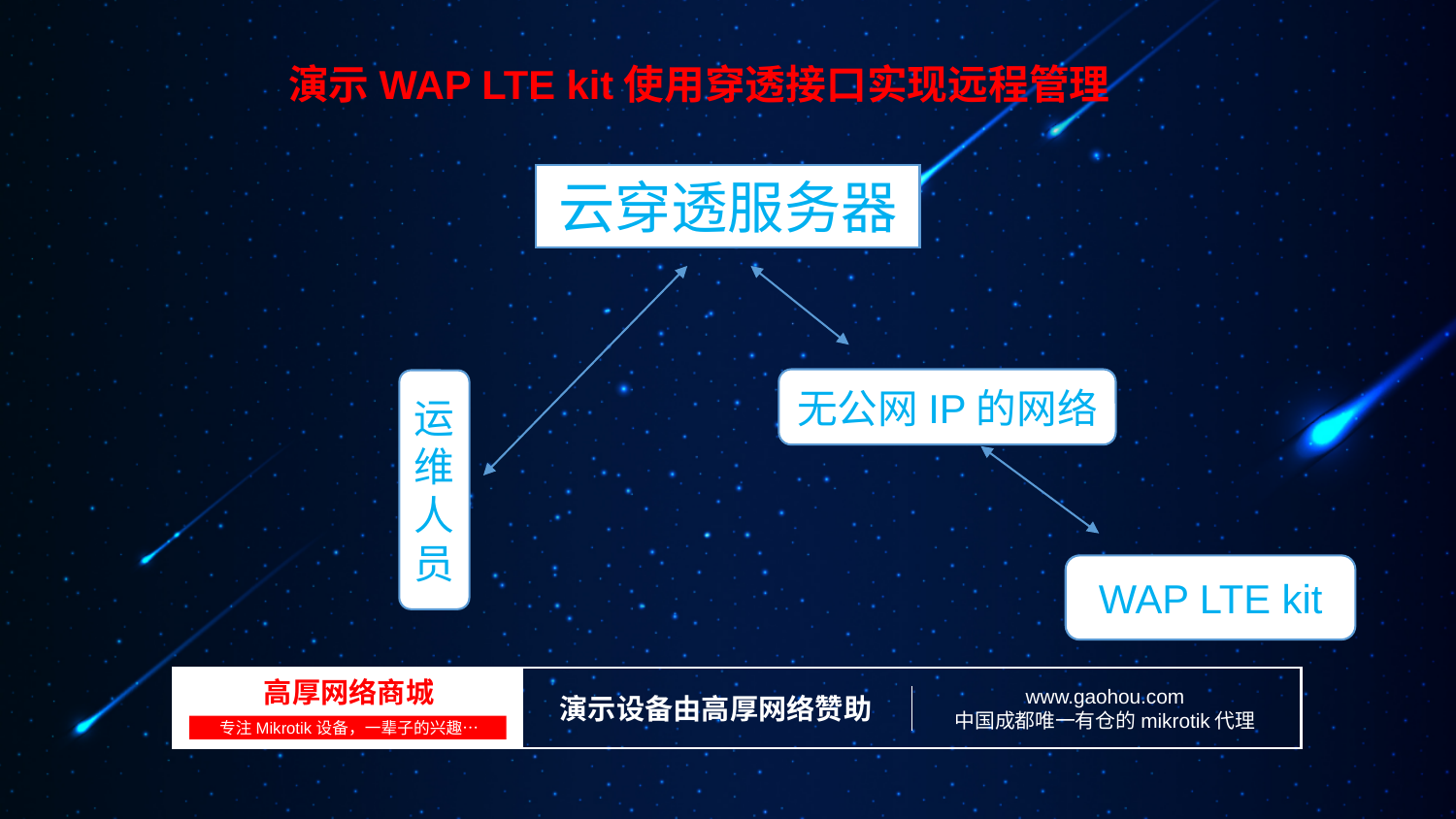

演示WAP LTE kit使用穿透接口实现远程管理
云穿透服务器

无公网IP的网络

运维人员

WAP LTE kit

高厚网络商城
www.gaohou.com
中国成都唯一有仓的mikrotik代理
演示设备由高厚网络赞助

专注Mikrotik设备，一辈子的兴趣…